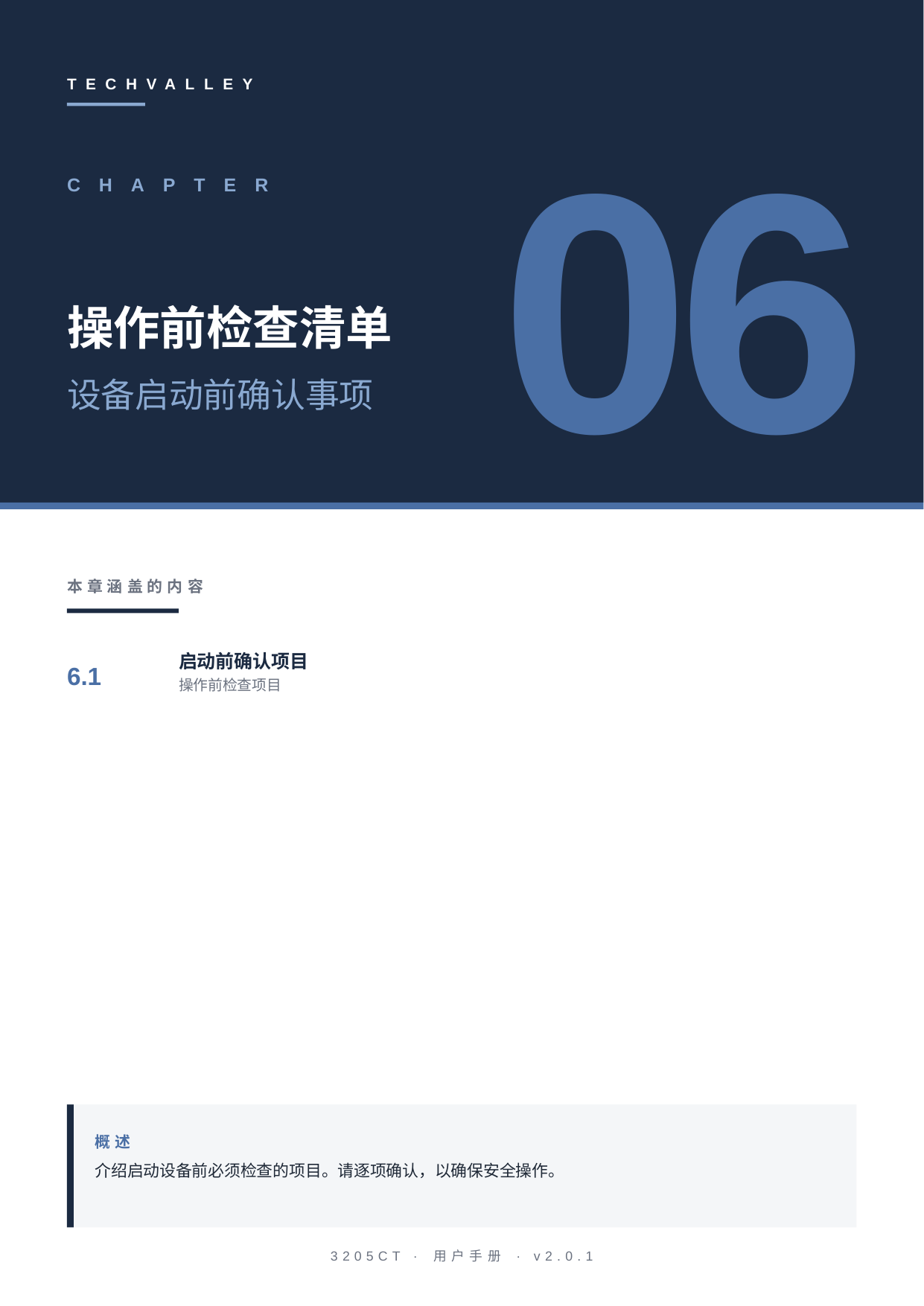

TECHVALLEY

06
CHAPTER
操作前检查清单
设备启动前确认事项

本章涵盖的内容

6.1
启动前确认项目
操作前检查项目

概述
介绍启动设备前必须检查的项目。请逐项确认，以确保安全操作。
3205CT · 用户手册 · v2.0.1